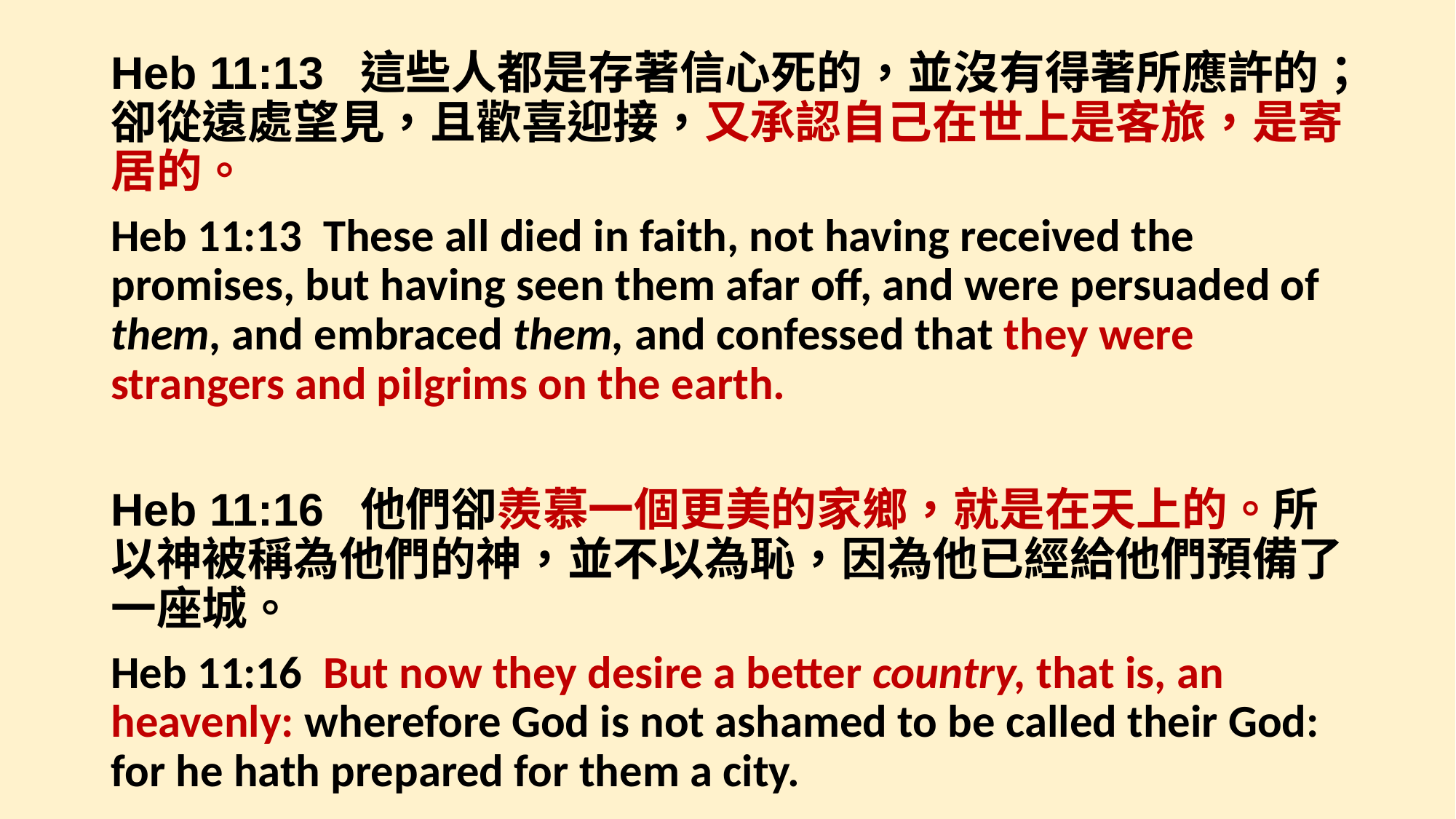

Heb 11:13  這些人都是存著信心死的，並沒有得著所應許的；卻從遠處望見，且歡喜迎接，又承認自己在世上是客旅，是寄居的。
Heb 11:13  These all died in faith, not having received the promises, but having seen them afar off, and were persuaded of them, and embraced them, and confessed that they were strangers and pilgrims on the earth.

Heb 11:16  他們卻羨慕一個更美的家鄉，就是在天上的。所以神被稱為他們的神，並不以為恥，因為他已經給他們預備了一座城。
Heb 11:16  But now they desire a better country, that is, an heavenly: wherefore God is not ashamed to be called their God: for he hath prepared for them a city.